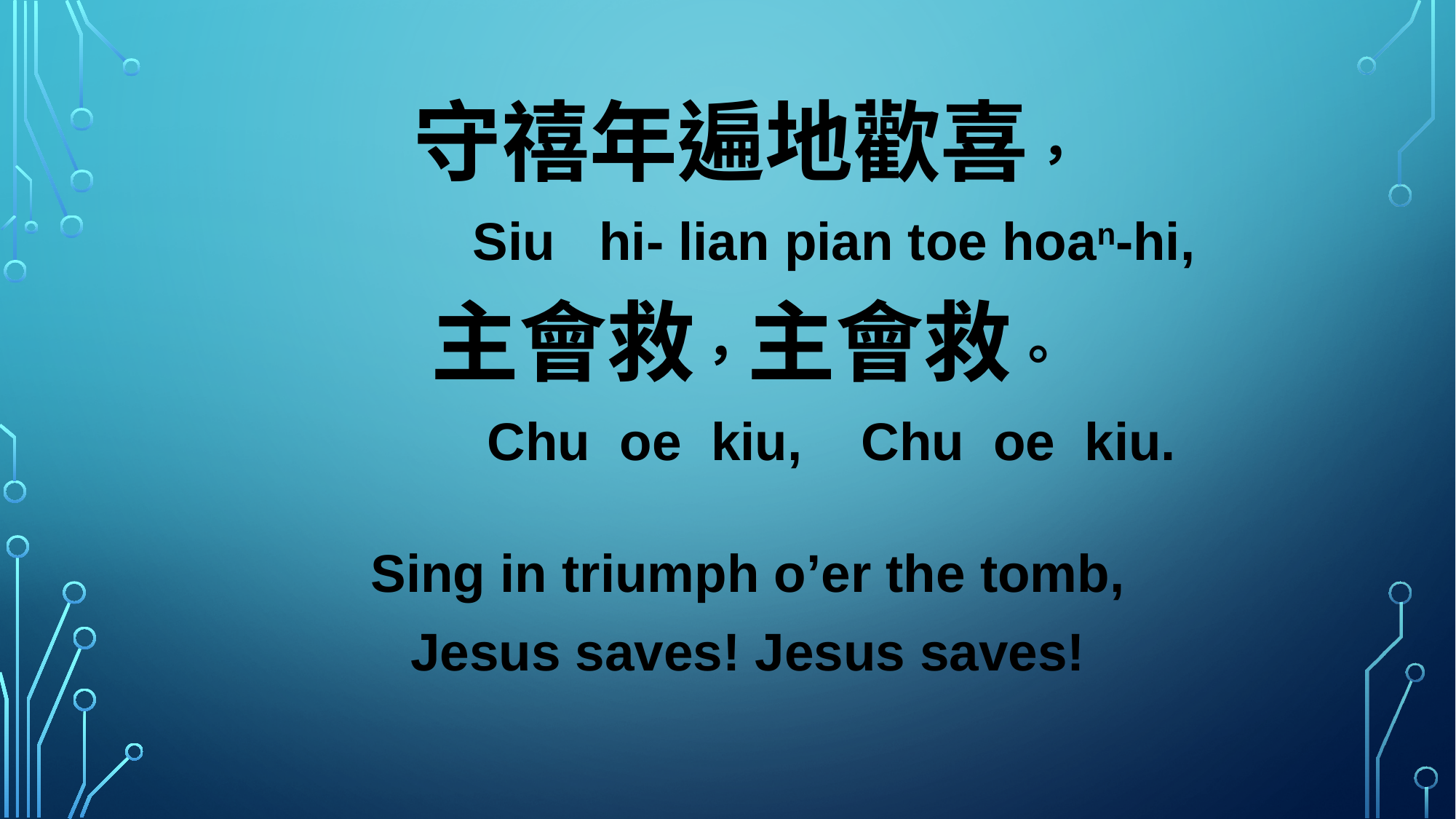

守禧年遍地歡喜，
                 Siu   hi- lian pian toe hoan-hi,
主會救，主會救。
                  Chu  oe  kiu,    Chu  oe  kiu.

Sing in triumph o’er the tomb,
Jesus saves! Jesus saves!